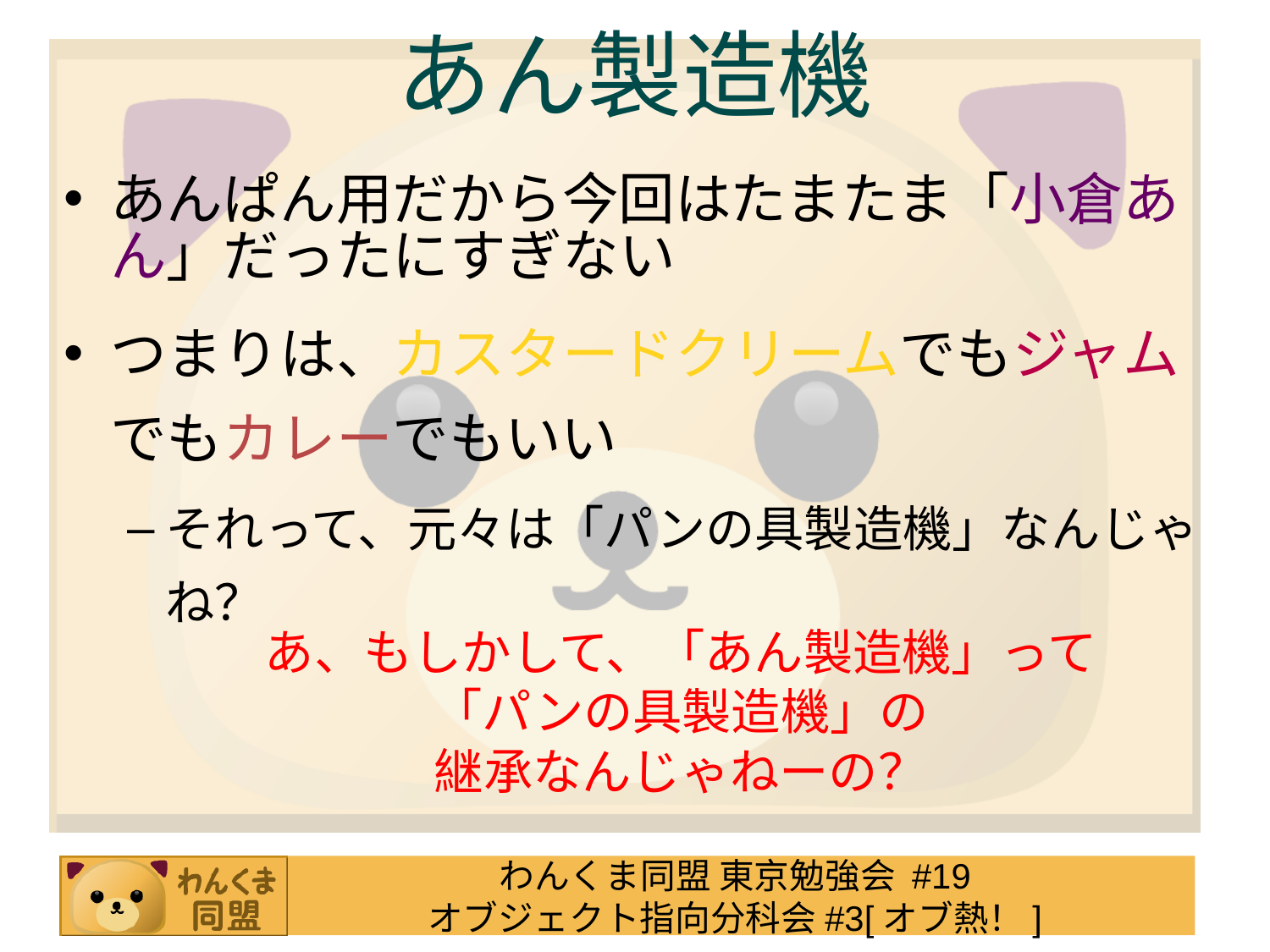

# あん製造機
あんぱん用だから今回はたまたま「小倉あん」だったにすぎない
つまりは、カスタードクリームでもジャムでもカレーでもいい
それって、元々は「パンの具製造機」なんじゃね？
あ、もしかして、「あん製造機」って
「パンの具製造機」の
継承なんじゃねーの？